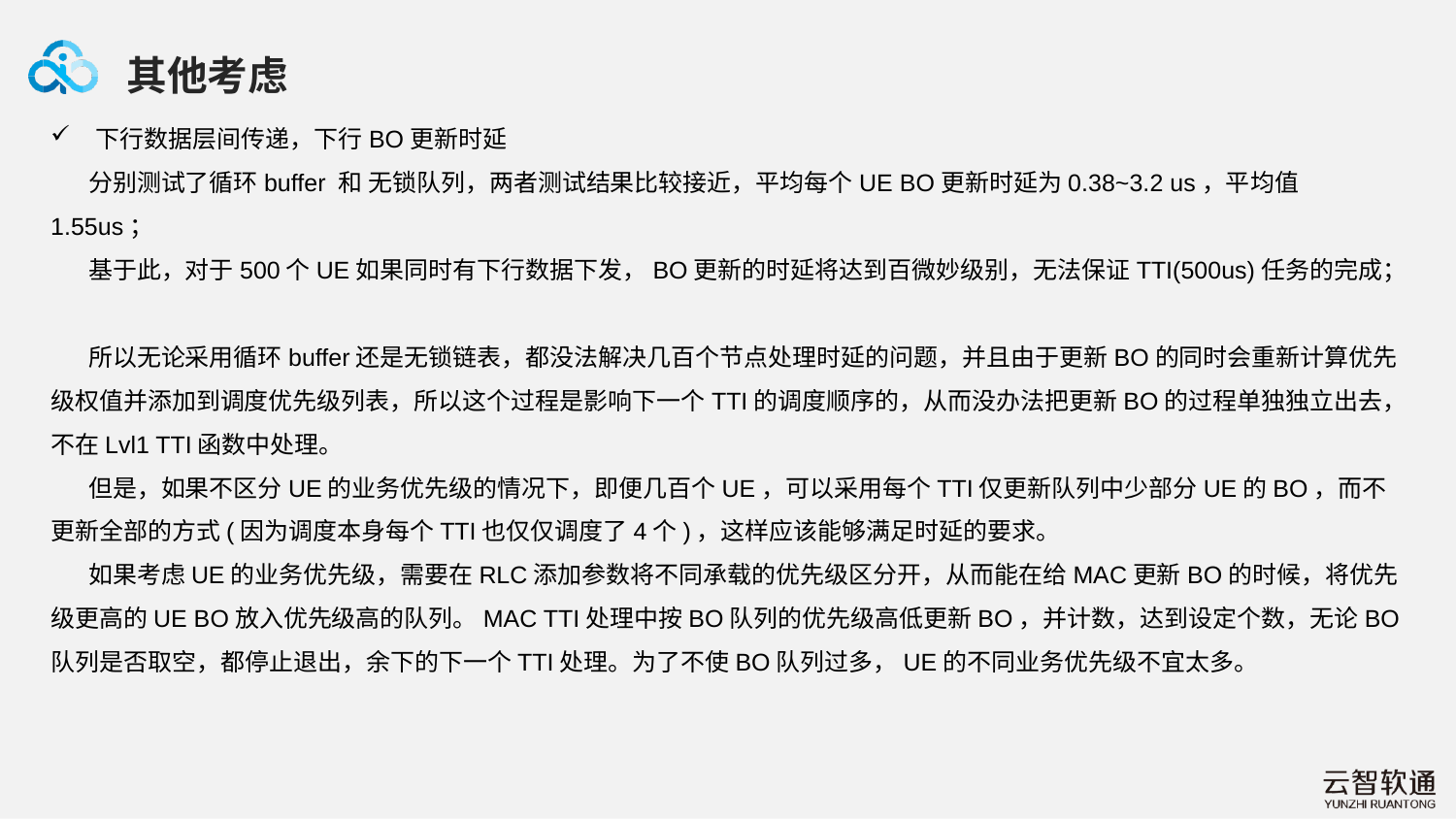

其他考虑
下行数据层间传递，下行BO更新时延
      分别测试了循环buffer 和 无锁队列，两者测试结果比较接近，平均每个UE BO更新时延为0.38~3.2 us，平均值1.55us；
      基于此，对于500个UE如果同时有下行数据下发，BO更新的时延将达到百微妙级别，无法保证TTI(500us)任务的完成；

      所以无论采用循环buffer还是无锁链表，都没法解决几百个节点处理时延的问题，并且由于更新BO的同时会重新计算优先级权值并添加到调度优先级列表，所以这个过程是影响下一个TTI的调度顺序的，从而没办法把更新BO的过程单独独立出去，不在Lvl1 TTI函数中处理。
      但是，如果不区分UE的业务优先级的情况下，即便几百个UE，可以采用每个TTI仅更新队列中少部分UE的BO，而不更新全部的方式(因为调度本身每个TTI也仅仅调度了4个)，这样应该能够满足时延的要求。
      如果考虑UE的业务优先级，需要在RLC添加参数将不同承载的优先级区分开，从而能在给MAC更新BO的时候，将优先级更高的UE BO放入优先级高的队列。MAC TTI处理中按BO队列的优先级高低更新BO，并计数，达到设定个数，无论BO队列是否取空，都停止退出，余下的下一个TTI处理。为了不使BO队列过多，UE的不同业务优先级不宜太多。